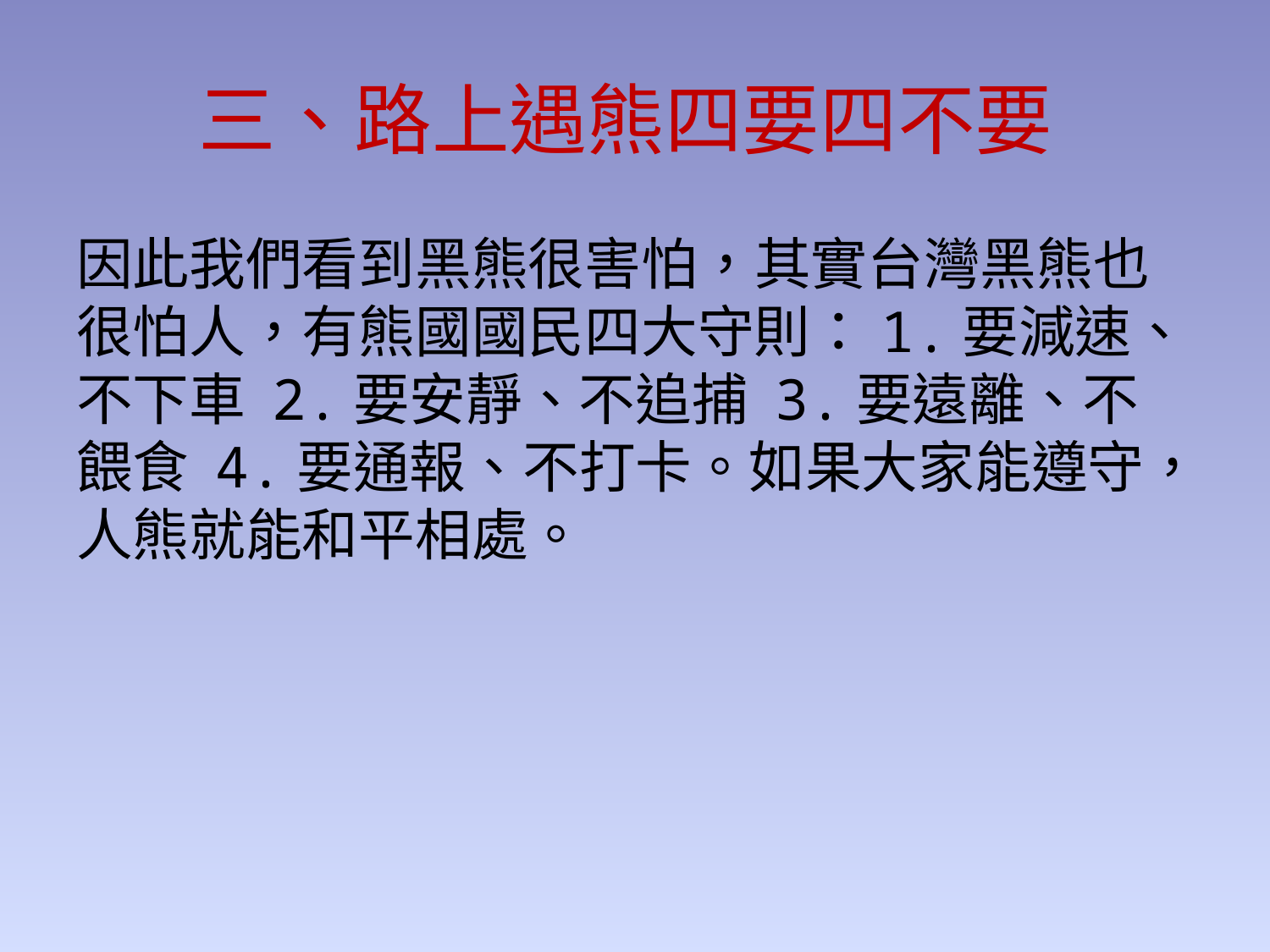

# 三、路上遇熊四要四不要
因此我們看到黑熊很害怕，其實台灣黑熊也很怕人，有熊國國民四大守則：1.要減速、不下車 2.要安靜、不追捕 3.要遠離、不餵食 4.要通報、不打卡。如果大家能遵守，人熊就能和平相處。